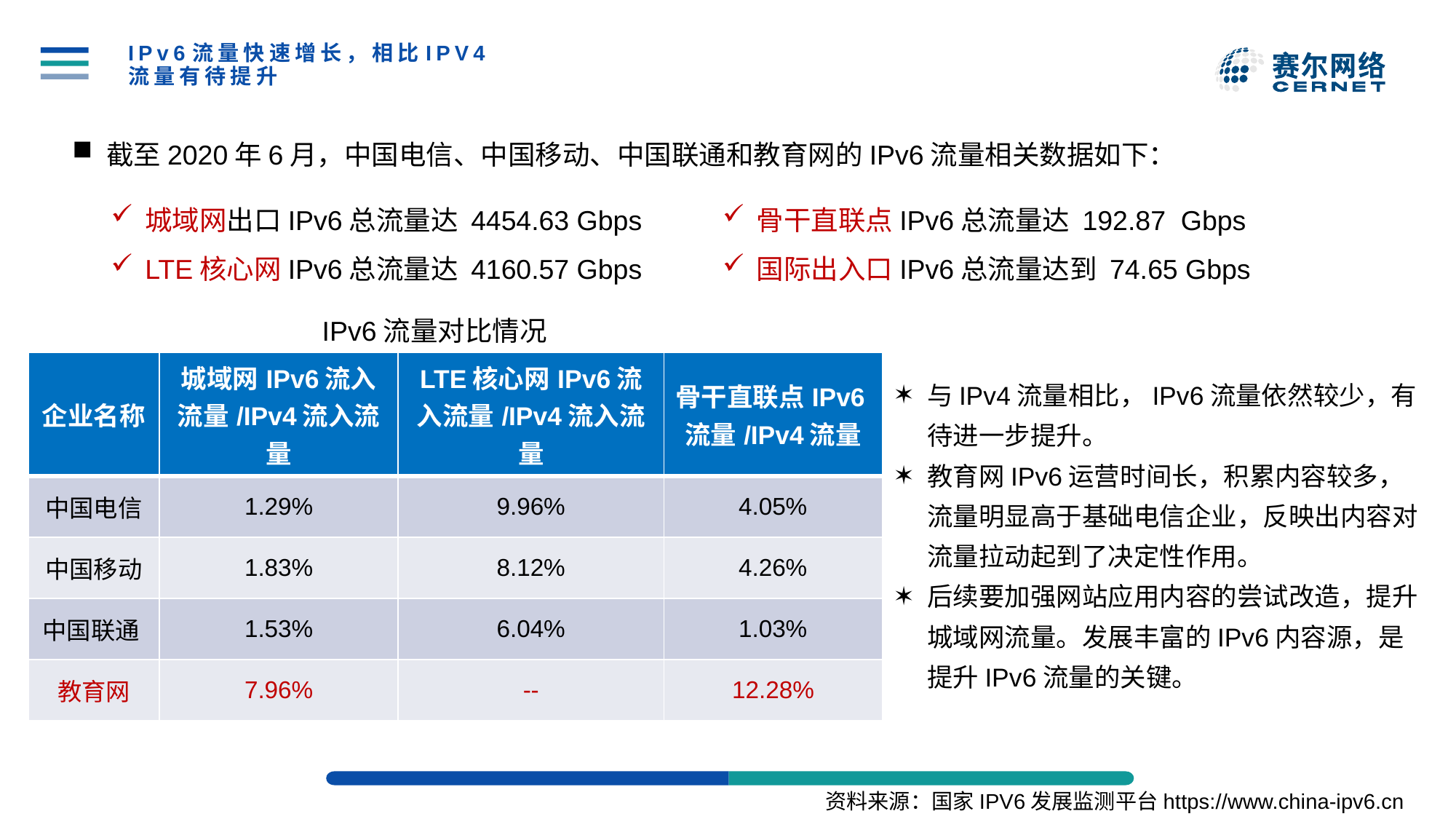

# IPv6流量快速增长，相比IPV4流量有待提升
截至2020年6月，中国电信、中国移动、中国联通和教育网的IPv6流量相关数据如下：
城域网出口IPv6总流量达 4454.63 Gbps
LTE核心网IPv6总流量达 4160.57 Gbps
骨干直联点IPv6总流量达 192.87  Gbps
国际出入口IPv6总流量达到 74.65 Gbps
IPv6流量对比情况
| 企业名称 | 城域网IPv6流入流量/IPv4流入流量 | LTE核心网IPv6流入流量/IPv4流入流量 | 骨干直联点IPv6流量/IPv4流量 |
| --- | --- | --- | --- |
| 中国电信 | 1.29% | 9.96% | 4.05% |
| 中国移动 | 1.83% | 8.12% | 4.26% |
| 中国联通 | 1.53% | 6.04% | 1.03% |
| 教育网 | 7.96% | -- | 12.28% |
与IPv4流量相比，IPv6流量依然较少，有待进一步提升。
教育网IPv6运营时间长，积累内容较多，流量明显高于基础电信企业，反映出内容对流量拉动起到了决定性作用。
后续要加强网站应用内容的尝试改造，提升城域网流量。发展丰富的IPv6内容源，是提升IPv6流量的关键。
资料来源：国家IPV6发展监测平台https://www.china-ipv6.cn